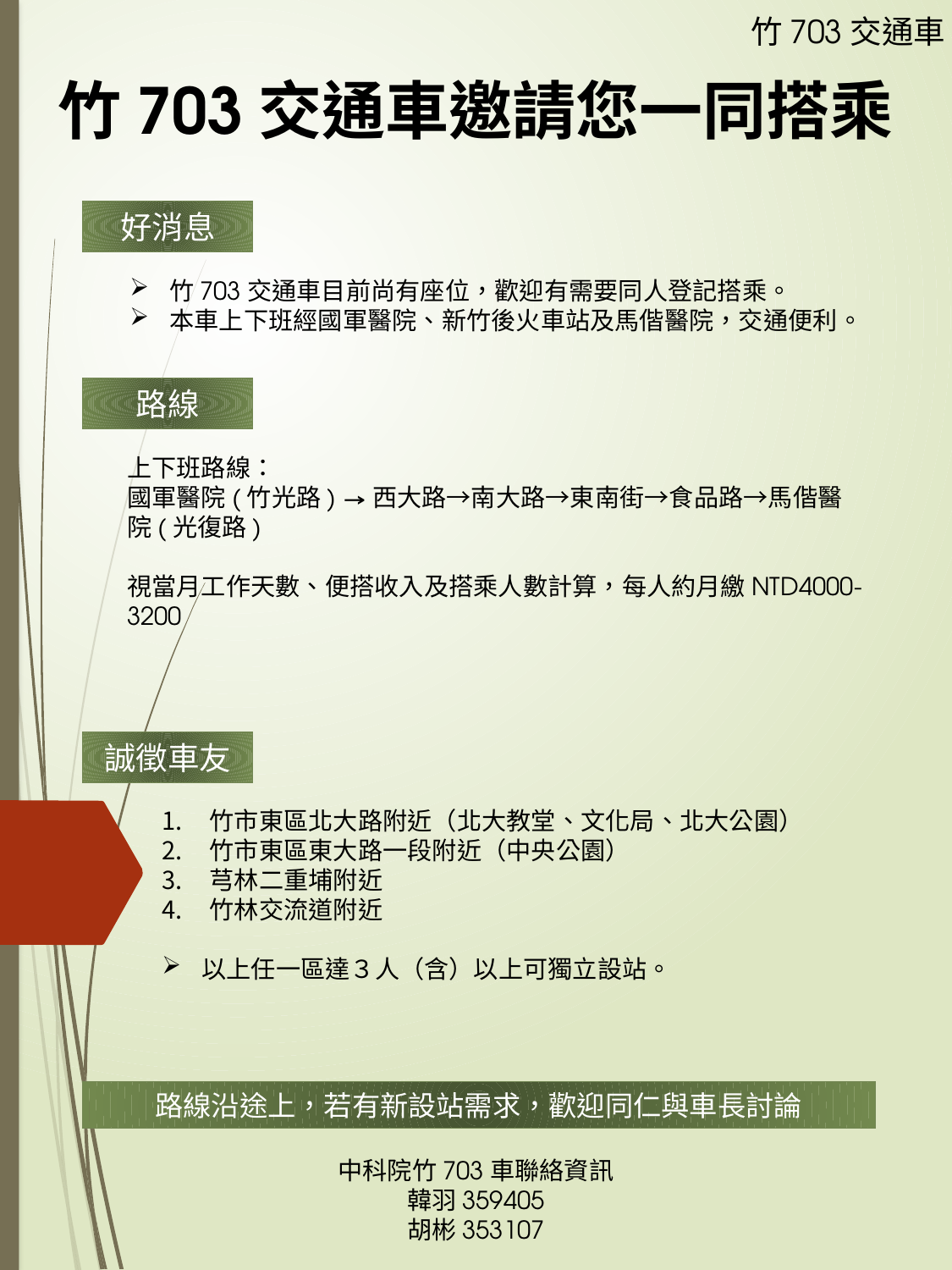

竹703交通車
竹703交通車邀請您一同搭乘
好消息
竹703交通車目前尚有座位，歡迎有需要同人登記搭乘。
本車上下班經國軍醫院、新竹後火車站及馬偕醫院，交通便利。
路線
上下班路線：
國軍醫院(竹光路) →西大路→南大路→東南街→食品路→馬偕醫院(光復路)

視當月工作天數、便搭收入及搭乘人數計算，每人約月繳NTD4000-3200
誠徵車友
竹市東區北大路附近（北大教堂、文化局、北大公園）
竹市東區東大路一段附近（中央公園）
芎林二重埔附近
竹林交流道附近

以上任一區達３人（含）以上可獨立設站。
路線沿途上，若有新設站需求，歡迎同仁與車長討論
中科院竹703車聯絡資訊
韓羽359405
胡彬353107